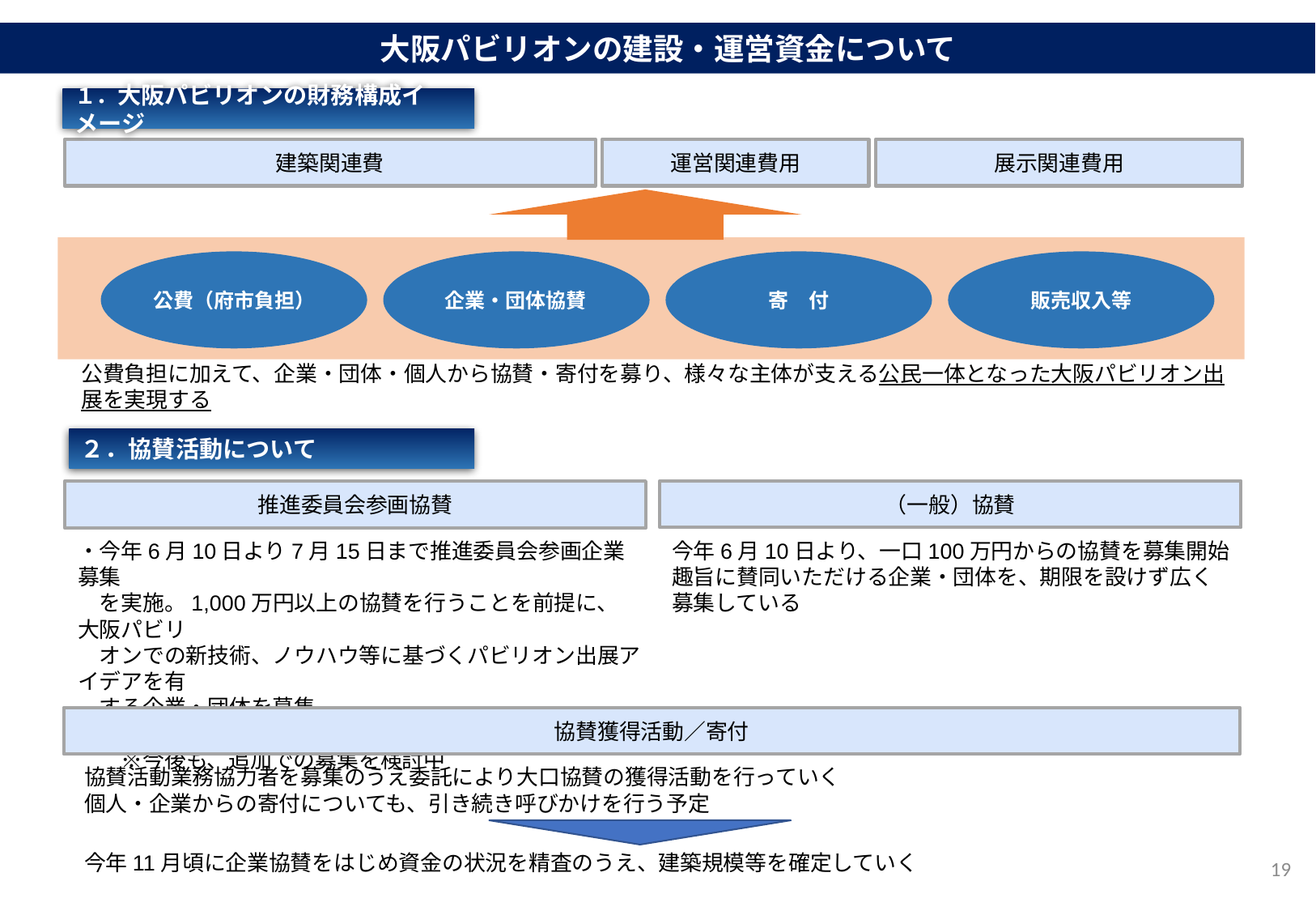

大阪パビリオンの建設・運営資金について
１．大阪パビリオンの財務構成イメージ
建築関連費
運営関連費用
展示関連費用

寄　付
販売収入等
公費（府市負担）
企業・団体協賛
公費負担に加えて、企業・団体・個人から協賛・寄付を募り、様々な主体が支える公民一体となった大阪パビリオン出展を実現する
２．協賛活動について
（一般）協賛
推進委員会参画協賛
・今年6月10日より7月15日まで推進委員会参画企業募集
　を実施。1,000万円以上の協賛を行うことを前提に、大阪パビリ
　オンでの新技術、ノウハウ等に基づくパビリオン出展アイデアを有
　する企業・団体を募集
　⇒約20社・団体から、応募があり調整中
　　※今後も、追加での募集を検討中
今年6月10日より、一口100万円からの協賛を募集開始
趣旨に賛同いただける企業・団体を、期限を設けず広く募集している
協賛獲得活動／寄付
協賛活動業務協力者を募集のうえ委託により大口協賛の獲得活動を行っていく
個人・企業からの寄付についても、引き続き呼びかけを行う予定

今年11月頃に企業協賛をはじめ資金の状況を精査のうえ、建築規模等を確定していく
19